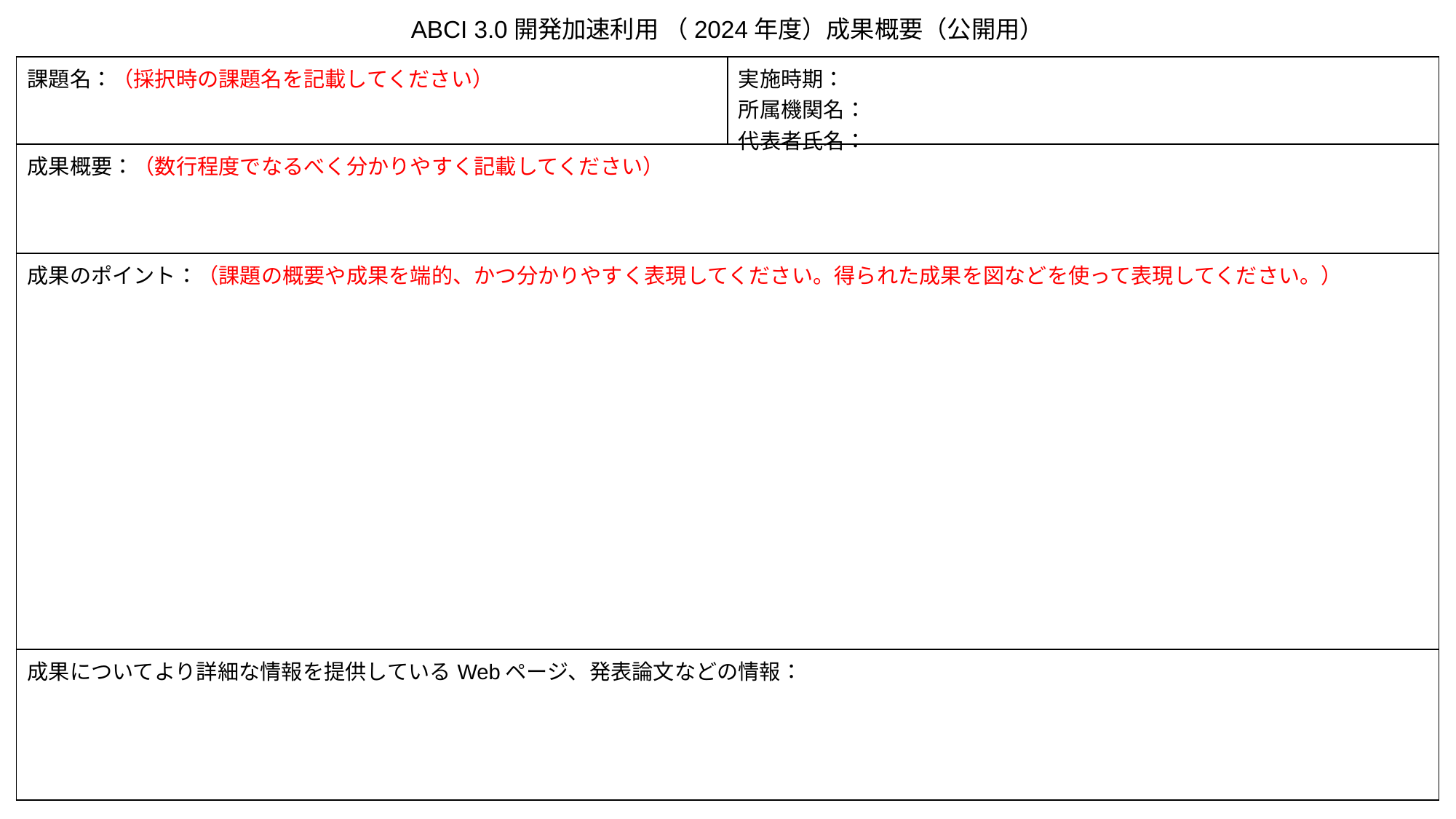

ABCI 3.0開発加速利用 （2024年度）成果概要（公開用）
| 課題名：（採択時の課題名を記載してください） | 実施時期： 所属機関名： 代表者氏名： |
| --- | --- |
| 成果概要：（数行程度でなるべく分かりやすく記載してください） |  |
| 成果のポイント：（課題の概要や成果を端的、かつ分かりやすく表現してください。得られた成果を図などを使って表現してください。） |  |
| 成果についてより詳細な情報を提供しているWebページ、発表論文などの情報： |  |